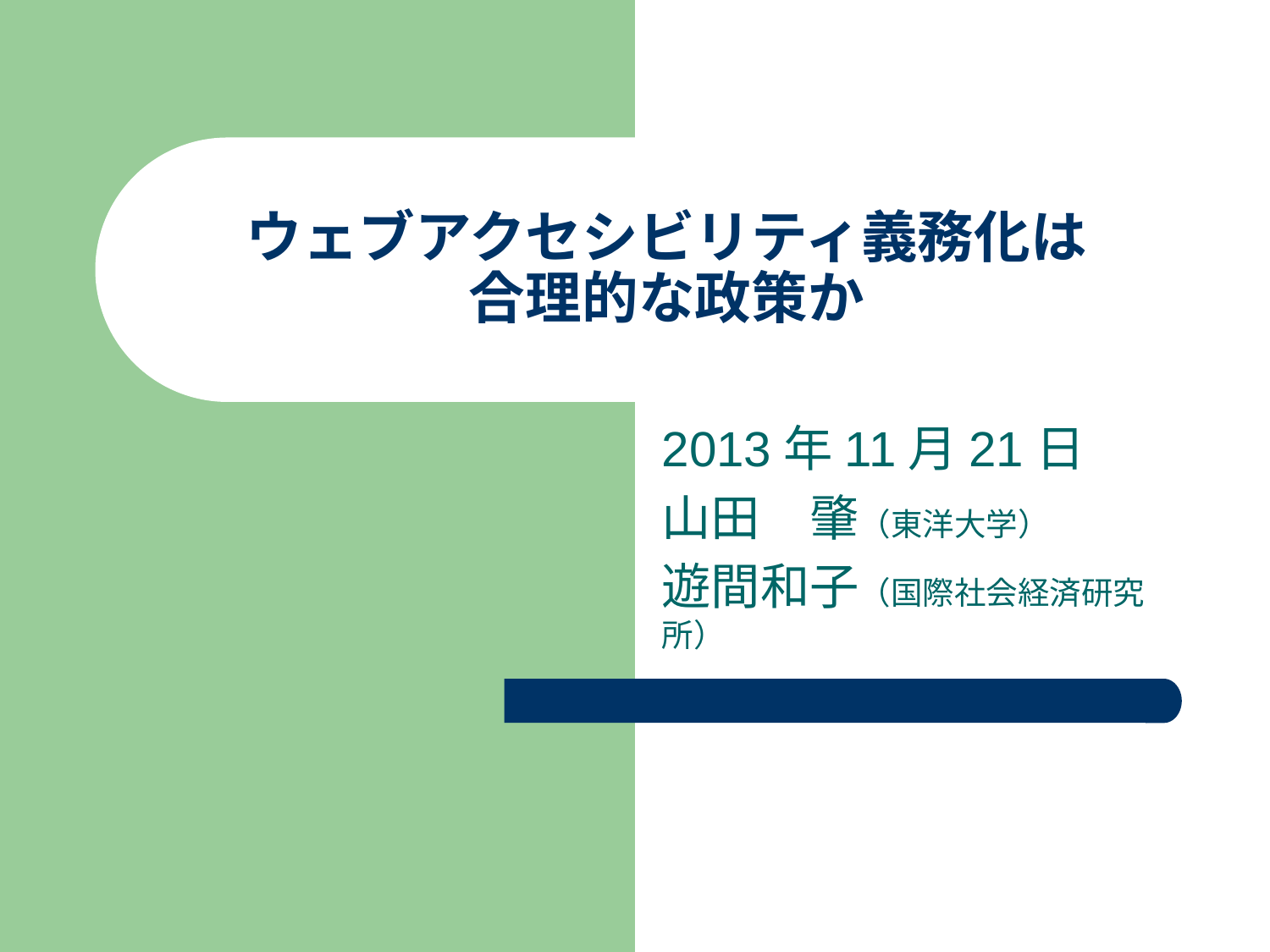

# ウェブアクセシビリティ義務化は 合理的な政策か
2013年11月21日
山田　肇（東洋大学）
遊間和子（国際社会経済研究所）